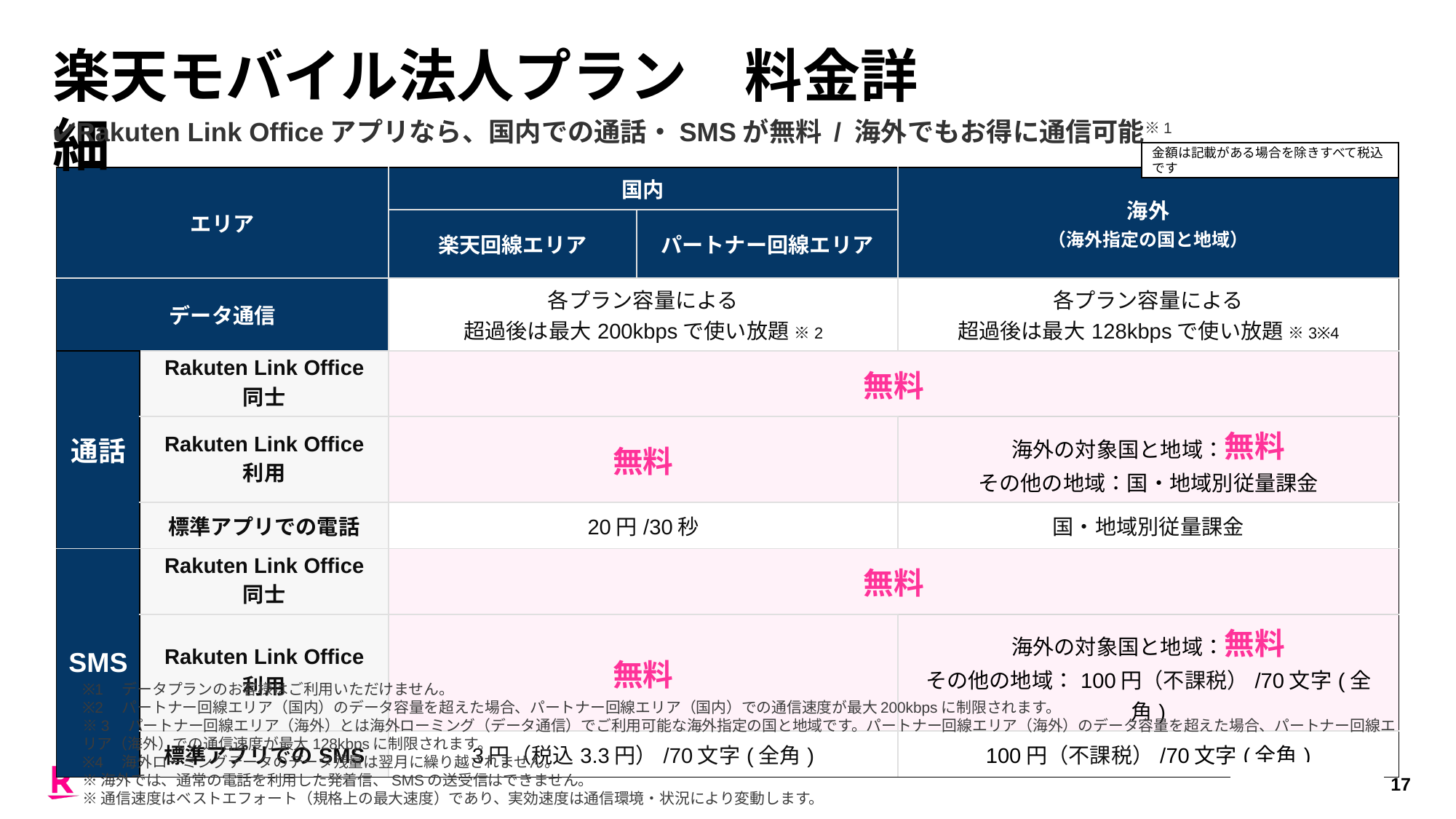

楽天モバイル法人プラン　料金詳細
✔Rakuten Link Officeアプリなら、国内での通話・SMSが無料 / 海外でもお得に通信可能※1
金額は記載がある場合を除きすべて税込です
| エリア |  | 国内 |  | 海外 （海外指定の国と地域） |
| --- | --- | --- | --- | --- |
|  |  | 楽天回線エリア | パートナー回線エリア |  |
| データ通信 |  | 各プラン容量による 超過後は最大200kbpsで使い放題 ※2 |  | 各プラン容量による 超過後は最大128kbpsで使い放題 ※3※4 |
| 通話 | Rakuten Link Office 同士 | 無料 |  |  |
|  | Rakuten Link Office 利用 | 無料 |  | 海外の対象国と地域：無料 その他の地域：国・地域別従量課金 |
|  | 標準アプリでの電話 | 20円/30秒 |  | 国・地域別従量課金 |
| SMS | Rakuten Link Office 同士 | 無料 |  |  |
|  | Rakuten Link Office 利用 | 無料 |  | 海外の対象国と地域：無料 その他の地域：100円（不課税）/70文字(全角) |
|  | 標準アプリでのSMS | 3円（税込3.3円）/70文字(全角) |  | 100円（不課税）/70文字(全角) |
※1　データプランのお客様はご利用いただけません。
※2　パートナー回線エリア（国内）のデータ容量を超えた場合、パートナー回線エリア（国内）での通信速度が最大200kbpsに制限されます。
※3　パートナー回線エリア（海外）とは海外ローミング（データ通信）でご利用可能な海外指定の国と地域です。パートナー回線エリア（海外）のデータ容量を超えた場合、パートナー回線エリア（海外）での通信速度が最大128kbpsに制限されます。
※4　海外ローミングデータのデータ残量は翌月に繰り越されません。
※海外では、通常の電話を利用した発着信、SMSの送受信はできません。
※通信速度はベストエフォート（規格上の最大速度）であり、実効速度は通信環境・状況により変動します。